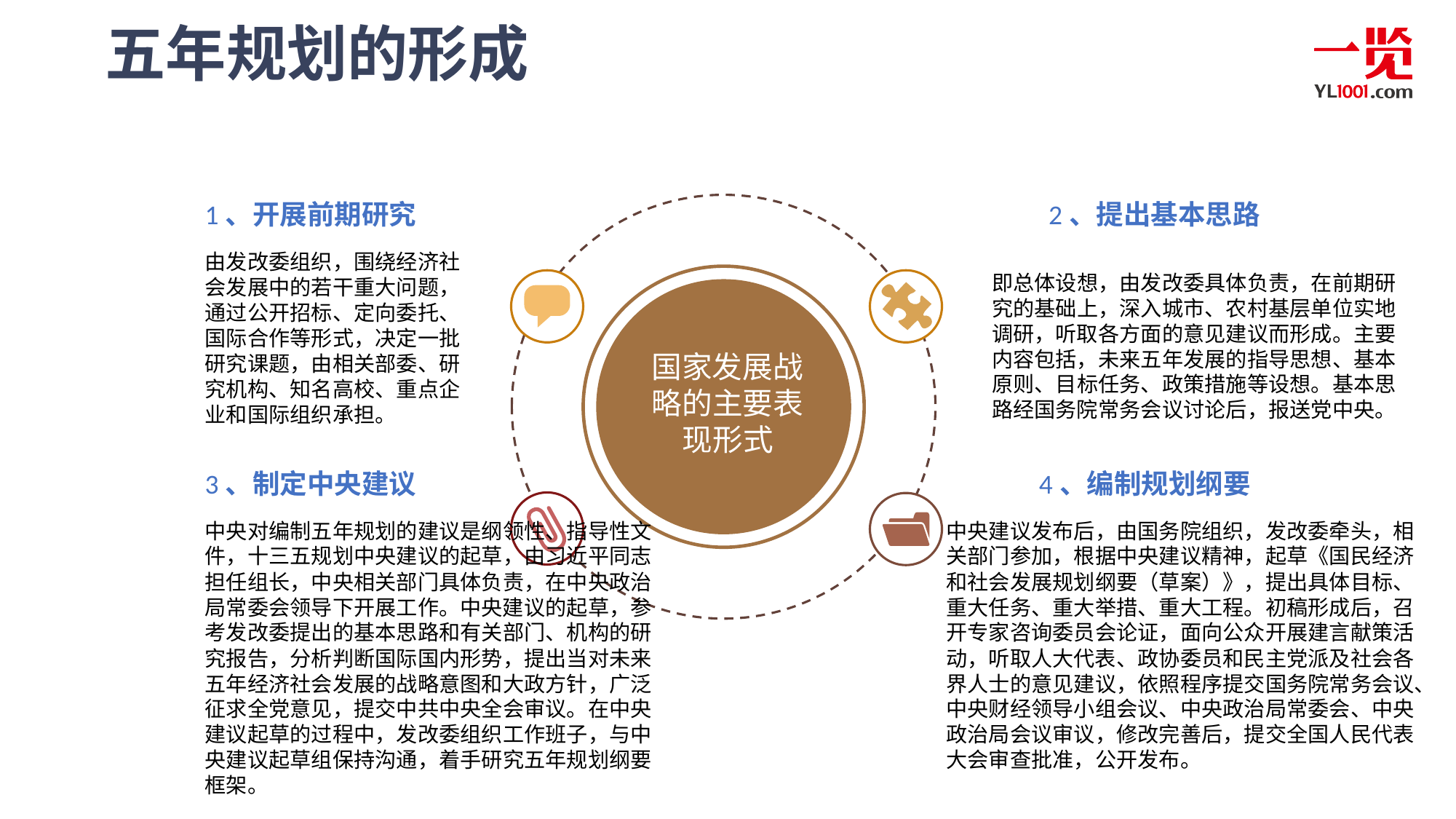

# 五年规划的形成
1、开展前期研究
2、提出基本思路

由发改委组织，围绕经济社会发展中的若干重大问题，通过公开招标、定向委托、国际合作等形式，决定一批研究课题，由相关部委、研究机构、知名高校、重点企业和国际组织承担。
即总体设想，由发改委具体负责，在前期研究的基础上，深入城市、农村基层单位实地调研，听取各方面的意见建议而形成。主要内容包括，未来五年发展的指导思想、基本原则、目标任务、政策措施等设想。基本思路经国务院常务会议讨论后，报送党中央。

国家发展战略的主要表现形式
3、制定中央建议
4、编制规划纲要

中央对编制五年规划的建议是纲领性、指导性文件，十三五规划中央建议的起草，由习近平同志担任组长，中央相关部门具体负责，在中央政治局常委会领导下开展工作。中央建议的起草，参考发改委提出的基本思路和有关部门、机构的研究报告，分析判断国际国内形势，提出当对未来五年经济社会发展的战略意图和大政方针，广泛征求全党意见，提交中共中央全会审议。在中央建议起草的过程中，发改委组织工作班子，与中央建议起草组保持沟通，着手研究五年规划纲要框架。
中央建议发布后，由国务院组织，发改委牵头，相关部门参加，根据中央建议精神，起草《国民经济和社会发展规划纲要（草案）》，提出具体目标、重大任务、重大举措、重大工程。初稿形成后，召开专家咨询委员会论证，面向公众开展建言献策活动，听取人大代表、政协委员和民主党派及社会各界人士的意见建议，依照程序提交国务院常务会议、中央财经领导小组会议、中央政治局常委会、中央政治局会议审议，修改完善后，提交全国人民代表大会审查批准，公开发布。